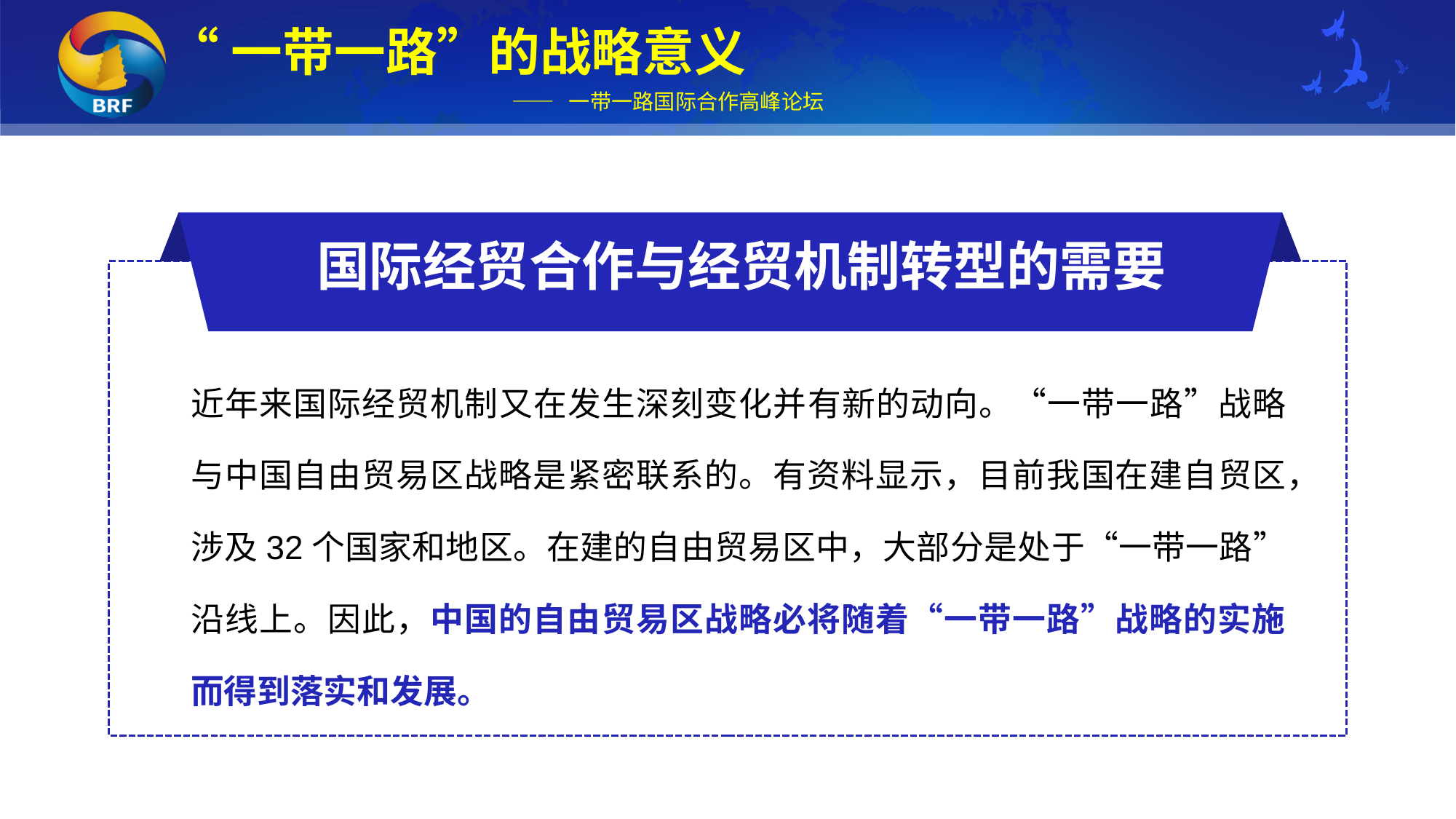

“一带一路”的战略意义
——  一带一路国际合作高峰论坛

国际经贸合作与经贸机制转型的需要

近年来国际经贸机制又在发生深刻变化并有新的动向。“一带一路”战略与中国自由贸易区战略是紧密联系的。有资料显示，目前我国在建自贸区，涉及32个国家和地区。在建的自由贸易区中，大部分是处于“一带一路”沿线上。因此，中国的自由贸易区战略必将随着“一带一路”战略的实施而得到落实和发展。